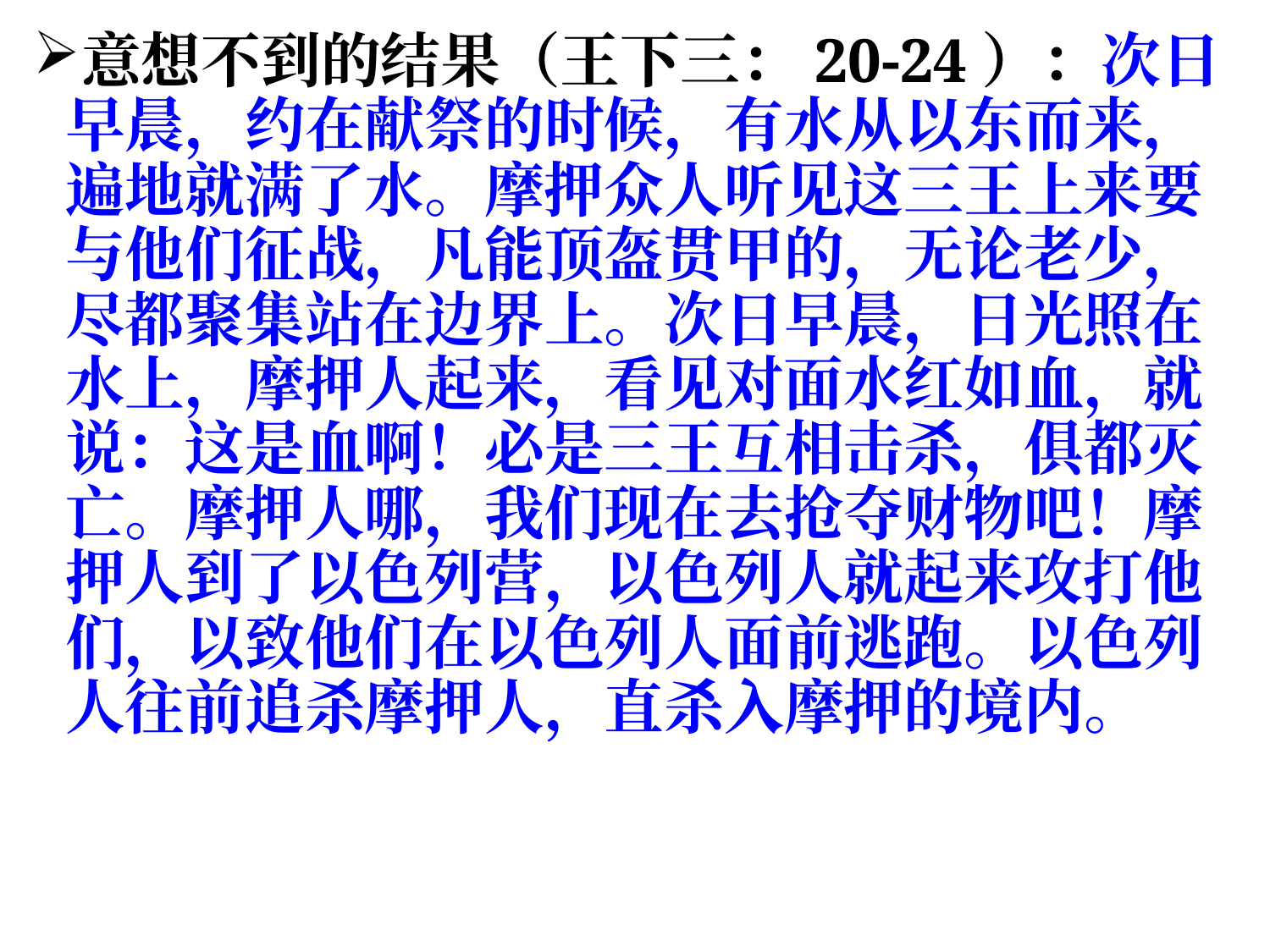

意想不到的结果（王下三：20-24）：次日早晨，约在献祭的时候，有水从以东而来，遍地就满了水。摩押众人听见这三王上来要与他们征战，凡能顶盔贯甲的，无论老少，尽都聚集站在边界上。次日早晨，日光照在水上，摩押人起来，看见对面水红如血，就说：这是血啊！必是三王互相击杀，俱都灭亡。摩押人哪，我们现在去抢夺财物吧！摩押人到了以色列营，以色列人就起来攻打他们，以致他们在以色列人面前逃跑。以色列人往前追杀摩押人，直杀入摩押的境内。